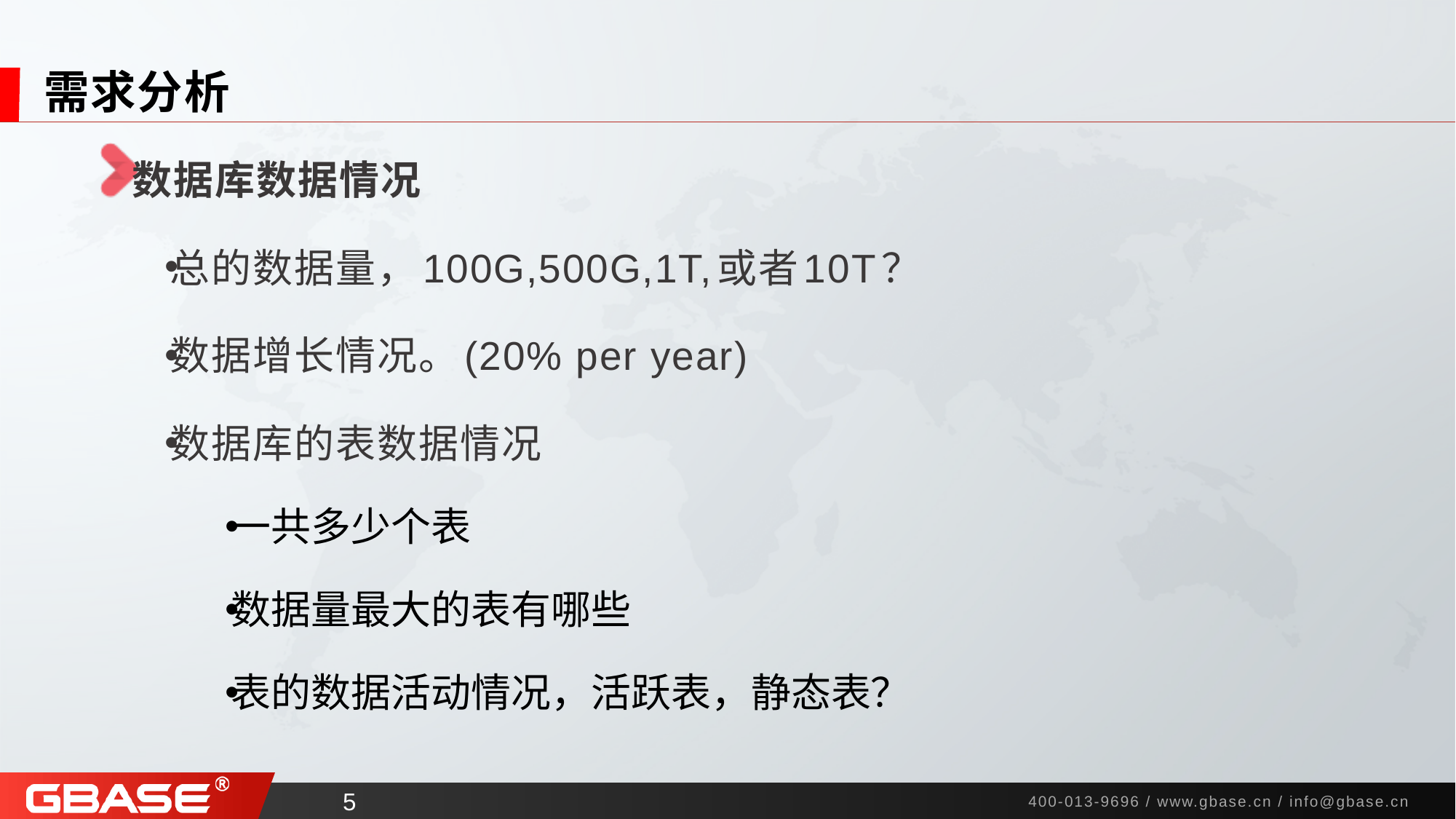

# 需求分析
数据库数据情况
总的数据量，100G,500G,1T,或者10T？
数据增长情况。(20% per year)
数据库的表数据情况
一共多少个表
数据量最大的表有哪些
表的数据活动情况，活跃表，静态表？